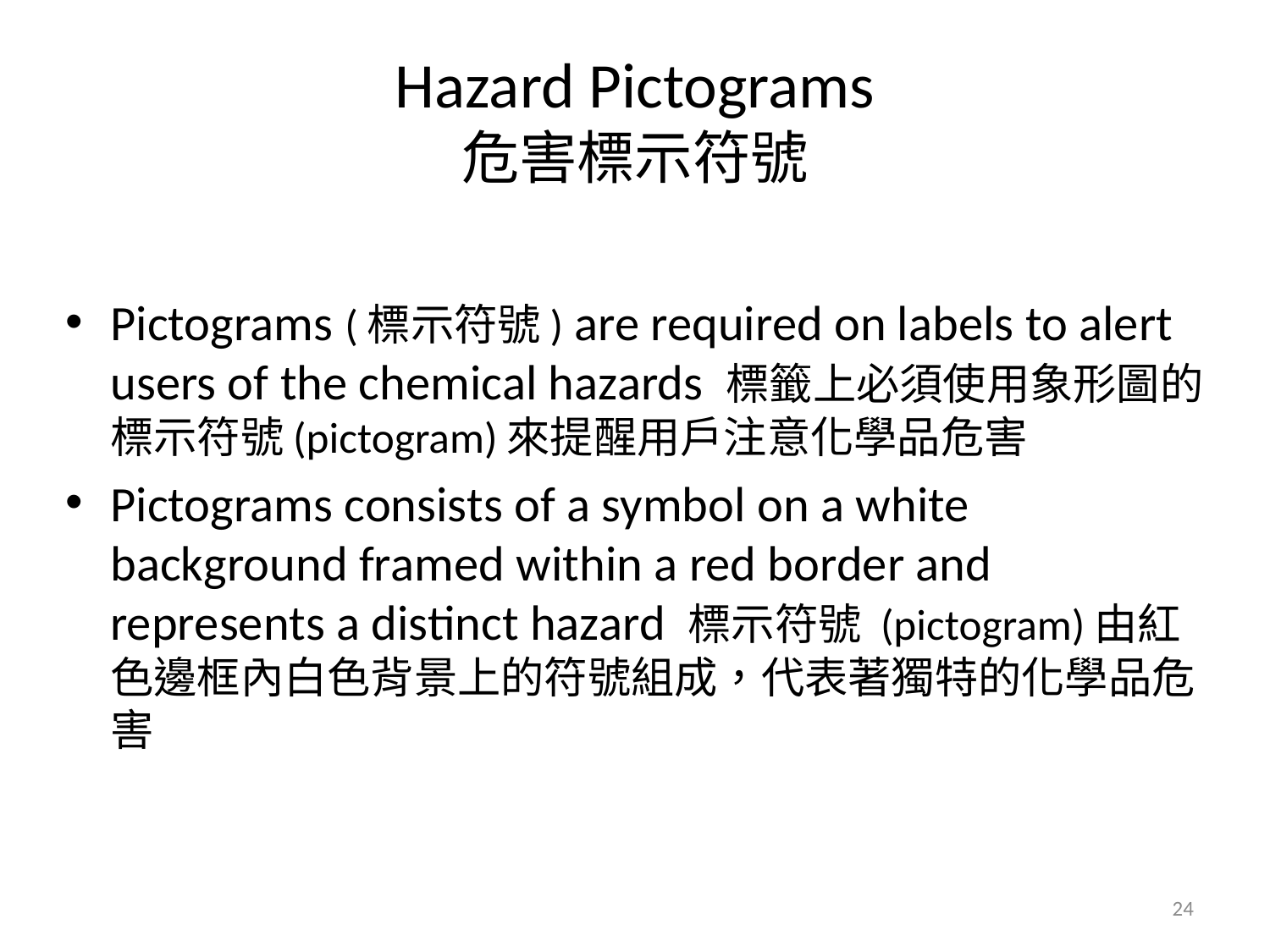

# Hazard Pictograms 危害標示符號
Pictograms (標示符號) are required on labels to alert users of the chemical hazards 標籤上必須使用象形圖的標示符號(pictogram)來提醒用戶注意化學品危害
Pictograms consists of a symbol on a white background framed within a red border and represents a distinct hazard 標示符號 (pictogram)由紅色邊框內白色背景上的符號組成，代表著獨特的化學品危害

24